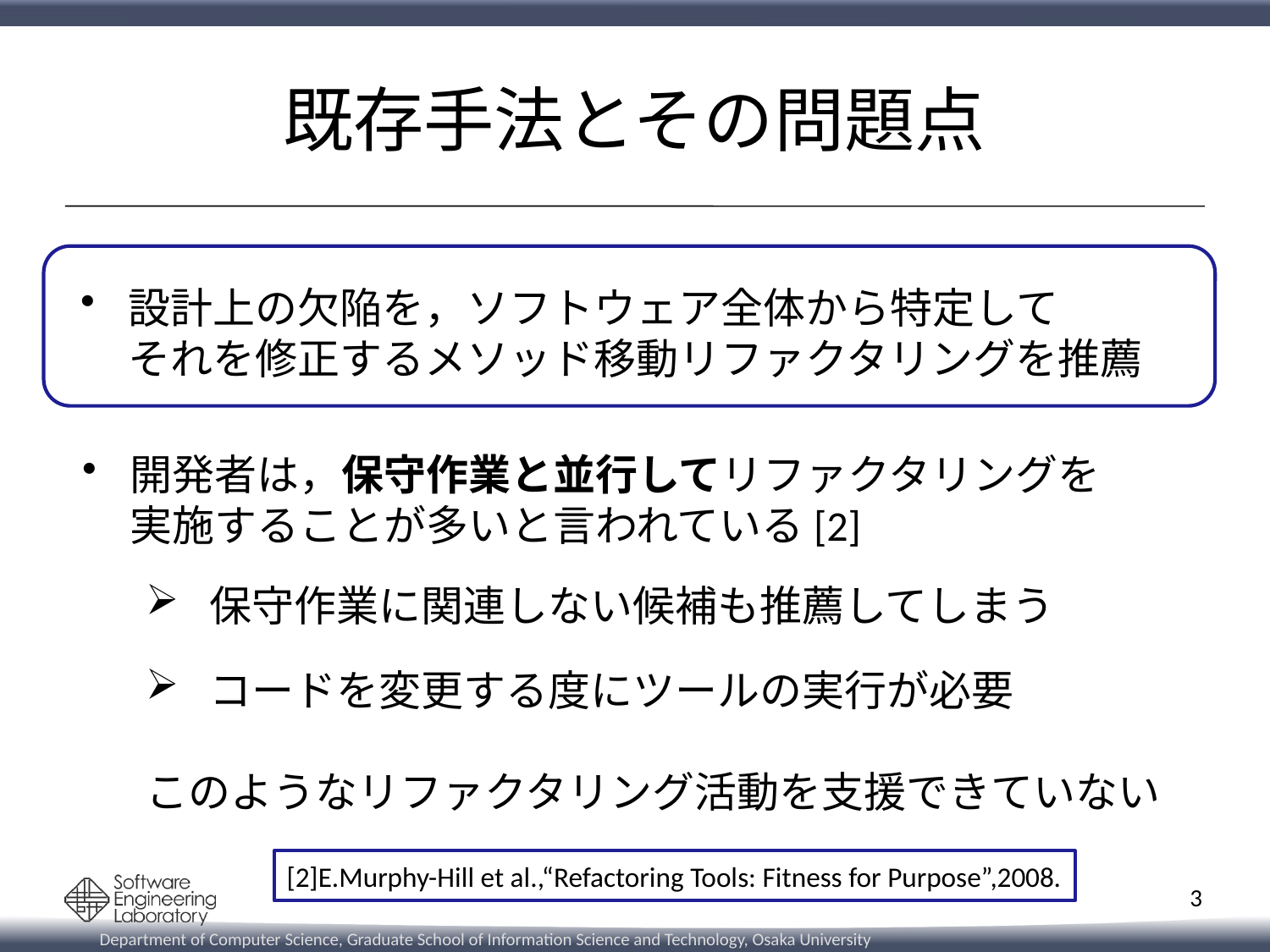

# 既存手法とその問題点

設計上の欠陥を，ソフトウェア全体から特定して
それを修正するメソッド移動リファクタリングを推薦
開発者は，保守作業と並行してリファクタリングを
実施することが多いと言われている[2]

保守作業に関連しない候補も推薦してしまう

コードを変更する度にツールの実行が必要

このようなリファクタリング活動を支援できていない
[2]E.Murphy-Hill et al.,“Refactoring Tools: Fitness for Purpose”,2008.
3